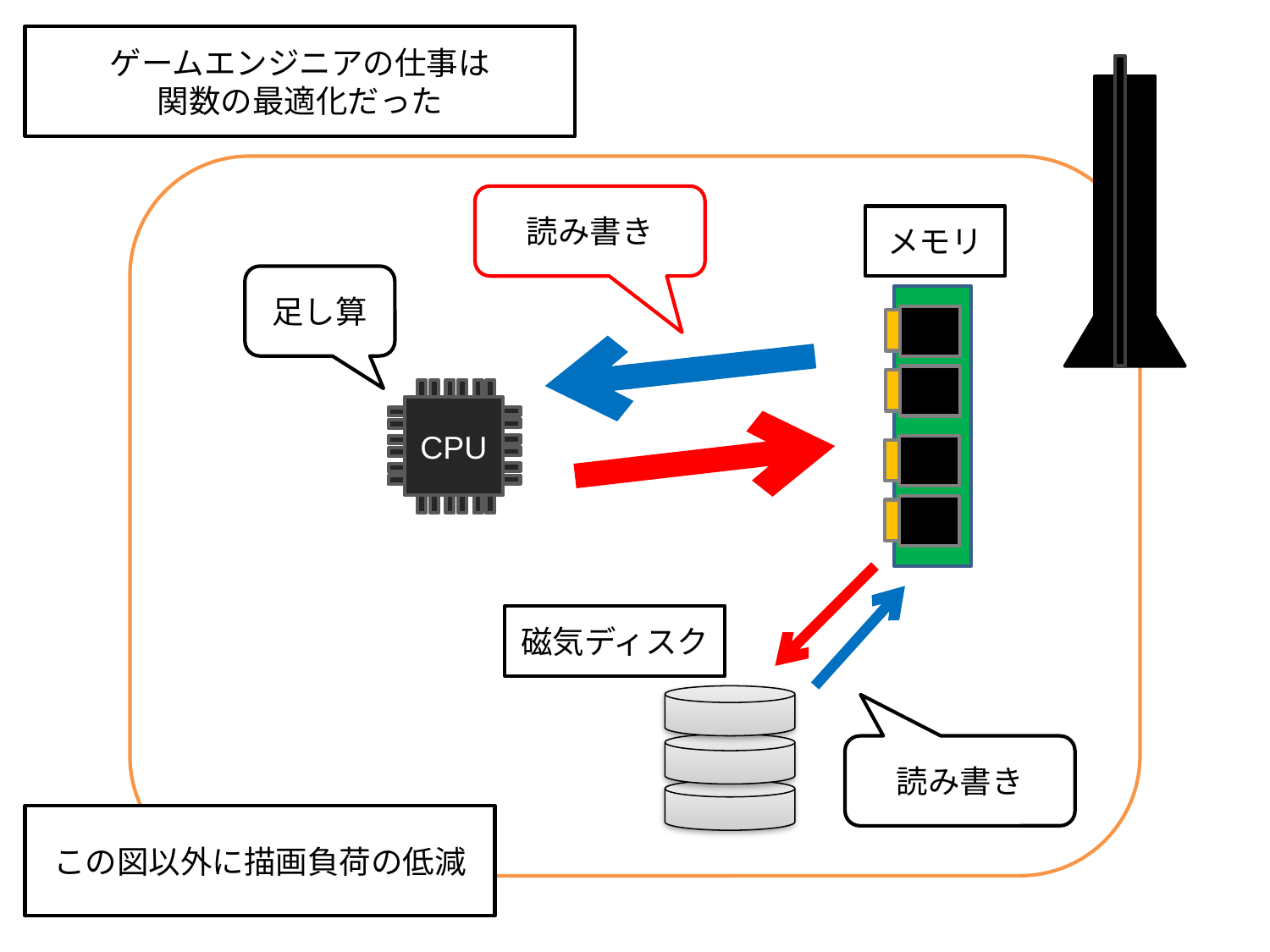

ゲームエンジニアの仕事は
関数の最適化だった

読み書き
メモリ
足し算

CPU

磁気ディスク

読み書き
この図以外に描画負荷の低減